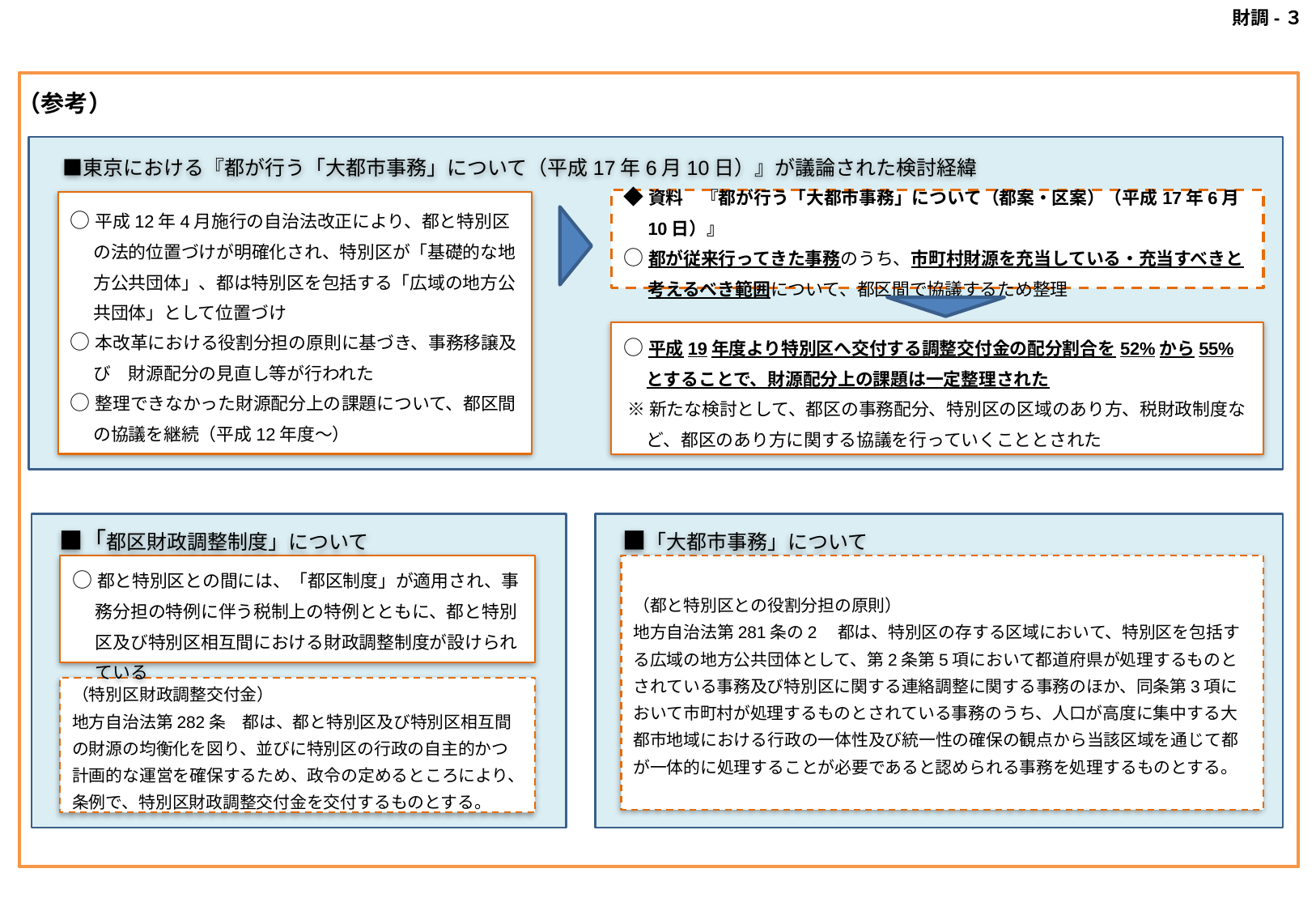

財調-３

（参考）
　　■東京における『都が行う「大都市事務」について（平成17年6月10日）』が議論された検討経緯

◆資料　『都が行う「大都市事務」について（都案・区案）（平成17年6月10日）』
○都が従来行ってきた事務のうち、市町村財源を充当している・充当すべきと考えるべき範囲について、都区間で協議するため整理
○平成12年4月施行の自治法改正により、都と特別区の法的位置づけが明確化され、特別区が「基礎的な地方公共団体」、都は特別区を包括する「広域の地方公共団体」として位置づけ
○本改革における役割分担の原則に基づき、事務移譲及び　財源配分の見直し等が行われた
○整理できなかった財源配分上の課題について、都区間の協議を継続（平成12年度～）

○平成19年度より特別区へ交付する調整交付金の配分割合を52%から55%とすることで、財源配分上の課題は一定整理された
 ※新たな検討として、都区の事務配分、特別区の区域のあり方、税財政制度など、都区のあり方に関する協議を行っていくこととされた
　　■「都区財政調整制度」について
　　■「大都市事務」について

○都と特別区との間には、「都区制度」が適用され、事務分担の特例に伴う税制上の特例とともに、都と特別区及び特別区相互間における財政調整制度が設けられている

（都と特別区との役割分担の原則）
地方自治法第281条の2　都は、特別区の存する区域において、特別区を包括する広域の地方公共団体として、第2条第5項において都道府県が処理するものとされている事務及び特別区に関する連絡調整に関する事務のほか、同条第3項において市町村が処理するものとされている事務のうち、人口が高度に集中する大都市地域における行政の一体性及び統一性の確保の観点から当該区域を通じて都が一体的に処理することが必要であると認められる事務を処理するものとする。

（特別区財政調整交付金）
地方自治法第282条　都は、都と特別区及び特別区相互間の財源の均衡化を図り、並びに特別区の行政の自主的かつ計画的な運営を確保するため、政令の定めるところにより、条例で、特別区財政調整交付金を交付するものとする。